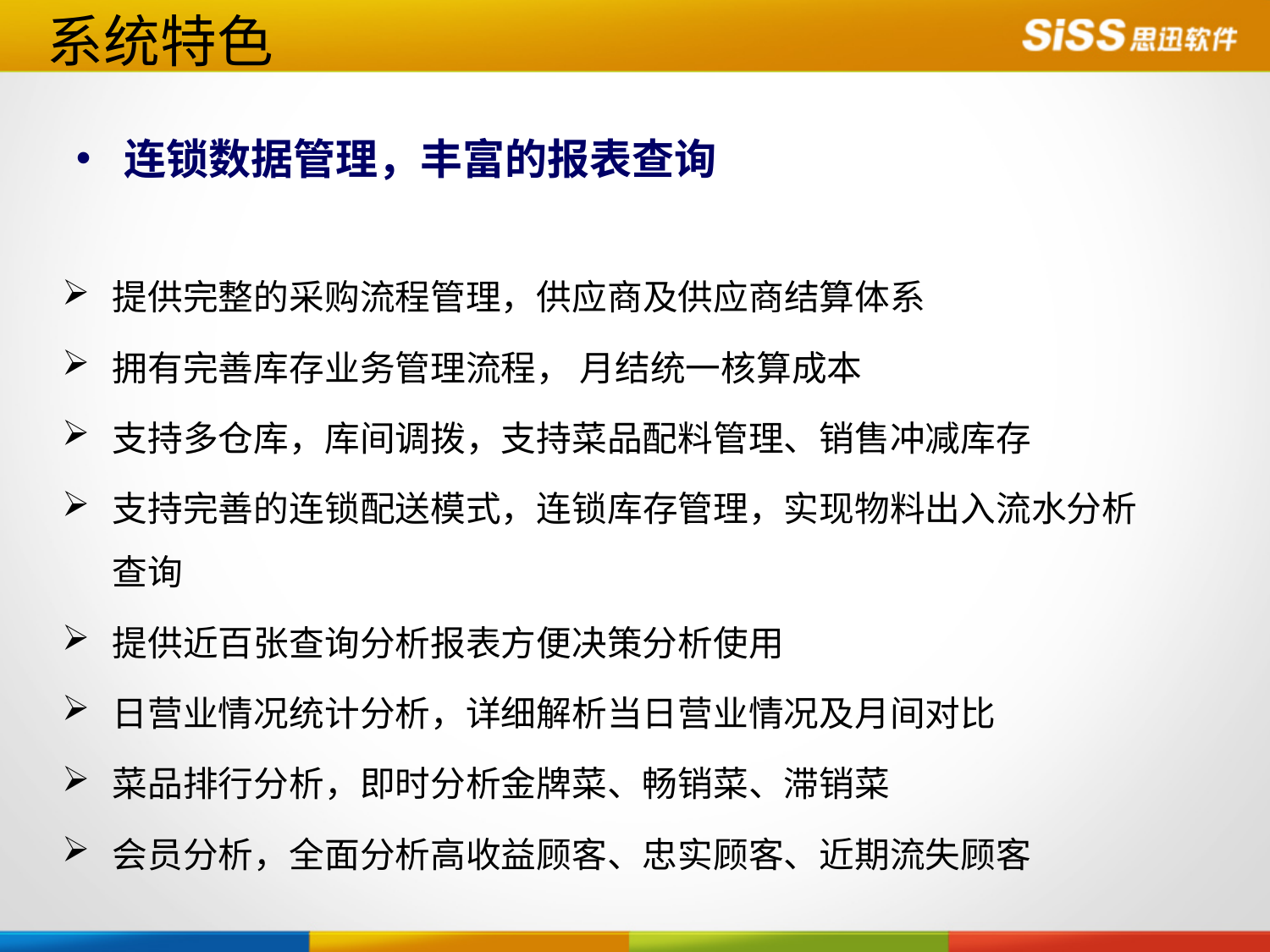

系统特色
连锁数据管理，丰富的报表查询
提供完整的采购流程管理，供应商及供应商结算体系
拥有完善库存业务管理流程， 月结统一核算成本
支持多仓库，库间调拨，支持菜品配料管理、销售冲减库存
支持完善的连锁配送模式，连锁库存管理，实现物料出入流水分析查询
提供近百张查询分析报表方便决策分析使用
日营业情况统计分析，详细解析当日营业情况及月间对比
菜品排行分析，即时分析金牌菜、畅销菜、滞销菜
会员分析，全面分析高收益顾客、忠实顾客、近期流失顾客